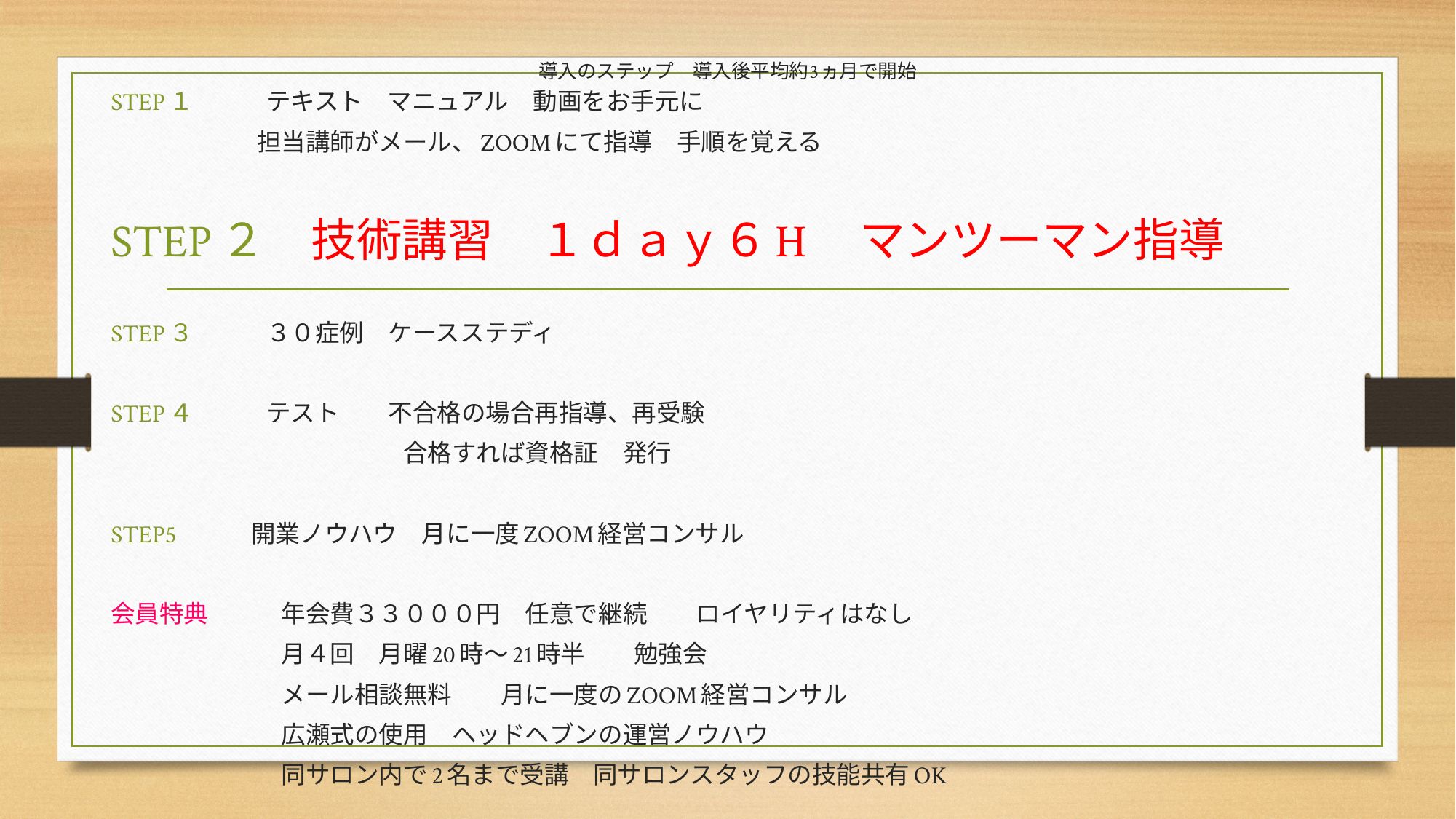

# 導入のステップ　導入後平均約3ヵ月で開始
STEP１　　　テキスト　マニュアル　動画をお手元に
　　　　　　担当講師がメール、ZOOMにて指導　手順を覚える

STEP２　技術講習　１ｄａｙ６H　マンツーマン指導

STEP３　　　３０症例　ケースステディ

STEP４　　　テスト　　不合格の場合再指導、再受験
　　　　　　　　　　　　合格すれば資格証　発行

STEP5             開業ノウハウ　月に一度ZOOM経営コンサル

会員特典　　　年会費３３０００円　任意で継続　　ロイヤリティはなし
　　　　　　　月４回　月曜20時～21時半　　勉強会
　　　　　　　メール相談無料　　月に一度のZOOM経営コンサル
　　　　　　　広瀬式の使用　ヘッドヘブンの運営ノウハウ
　　　　　　　同サロン内で2名まで受講　同サロンスタッフの技能共有OK